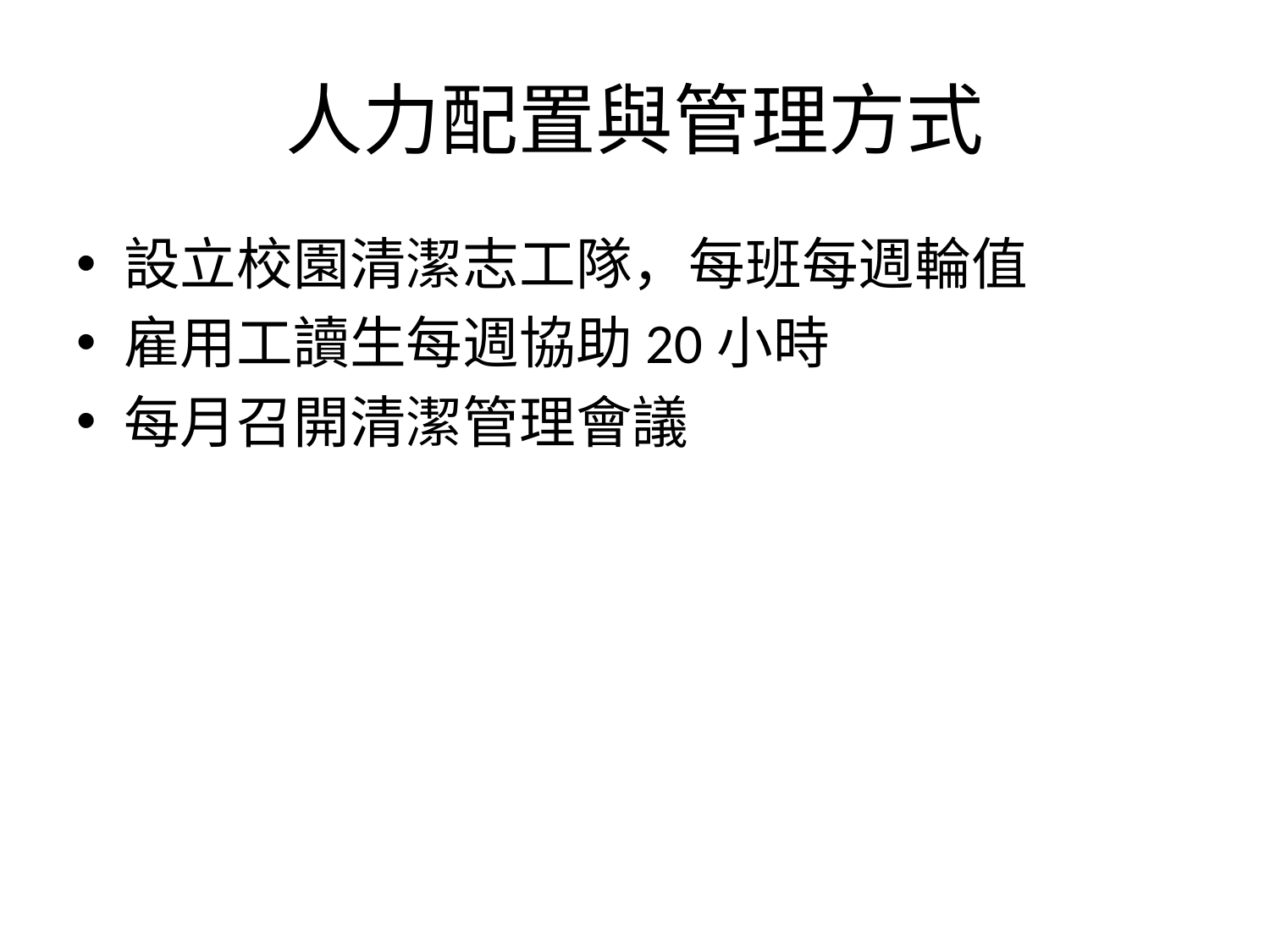

# 人力配置與管理方式
設立校園清潔志工隊，每班每週輪值
雇用工讀生每週協助20小時
每月召開清潔管理會議